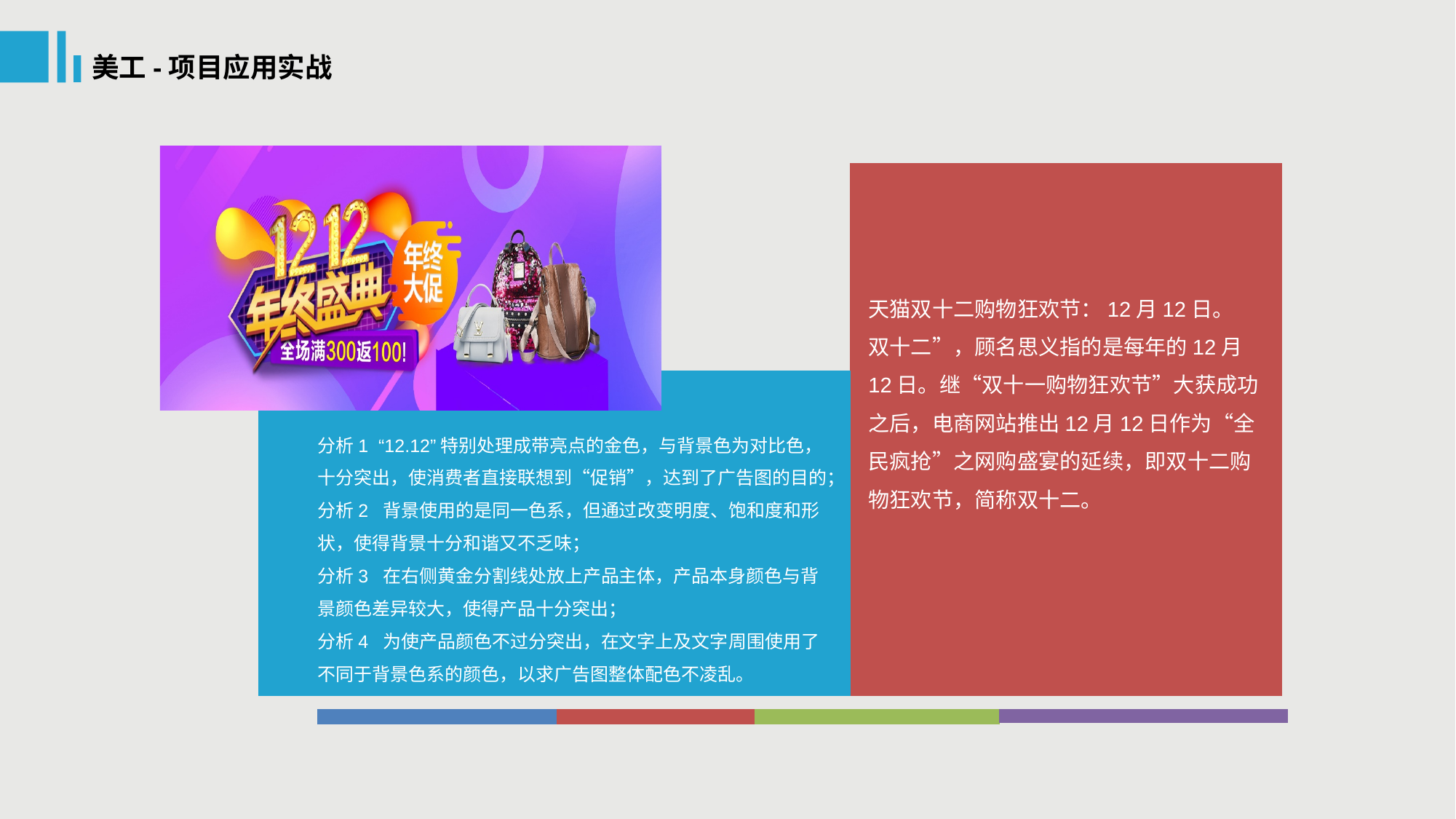

美工-项目应用实战

天猫双十二购物狂欢节：12月12日。
双十二”，顾名思义指的是每年的12月12日。继“双十一购物狂欢节”大获成功之后，电商网站推出12月12日作为“全民疯抢”之网购盛宴的延续，即双十二购物狂欢节，简称双十二。

分析1  “12.12”特别处理成带亮点的金色，与背景色为对比色，十分突出，使消费者直接联想到“促销”，达到了广告图的目的；
分析2  背景使用的是同一色系，但通过改变明度、饱和度和形状，使得背景十分和谐又不乏味；
分析3  在右侧黄金分割线处放上产品主体，产品本身颜色与背景颜色差异较大，使得产品十分突出；
分析4  为使产品颜色不过分突出，在文字上及文字周围使用了不同于背景色系的颜色，以求广告图整体配色不凌乱。